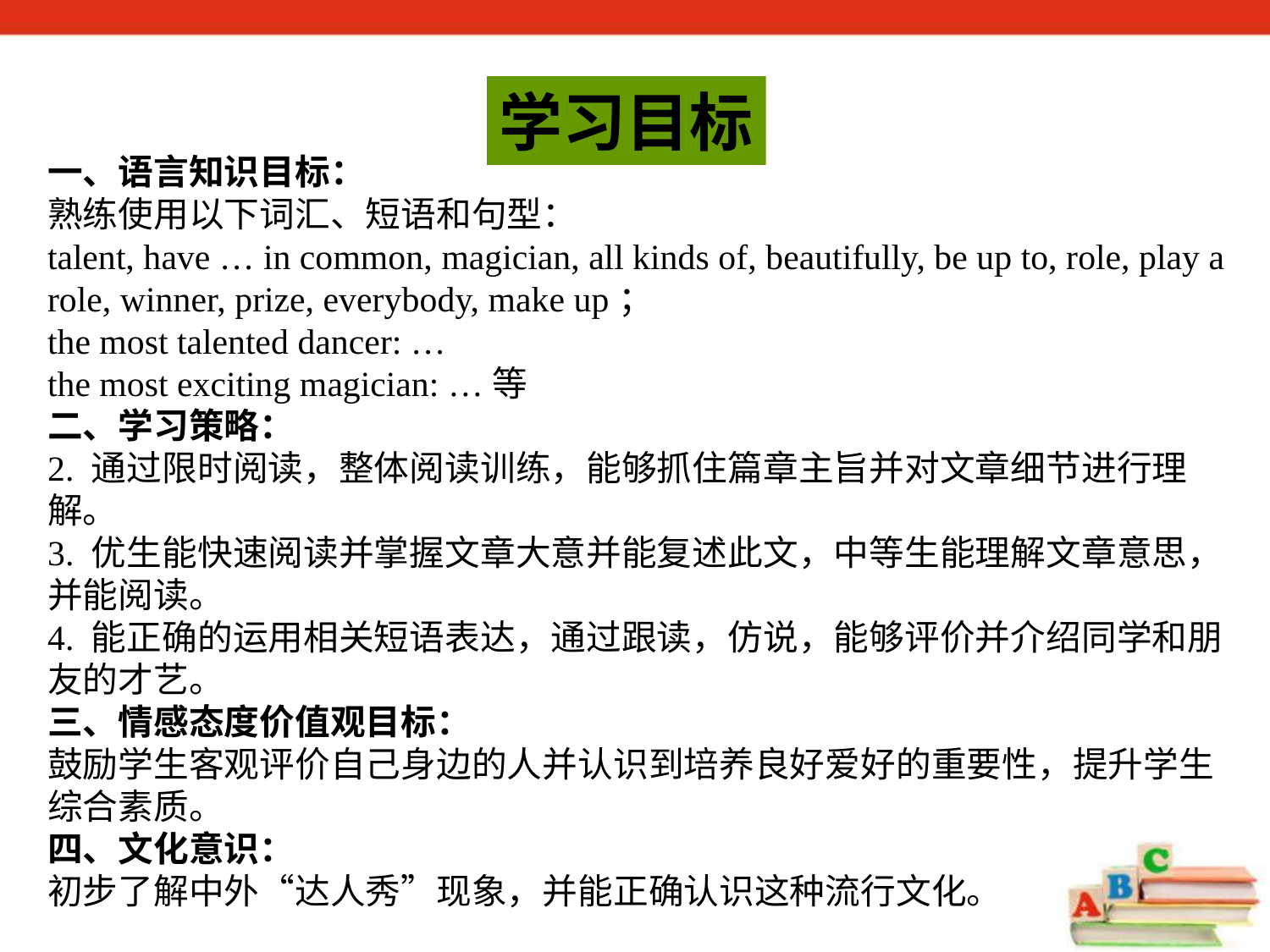

学习目标
一、语言知识目标：
熟练使用以下词汇、短语和句型：
talent, have … in common, magician, all kinds of, beautifully, be up to, role, play a role, winner, prize, everybody, make up；
the most talented dancer: …
the most exciting magician: …等
二、学习策略：
2. 通过限时阅读，整体阅读训练，能够抓住篇章主旨并对文章细节进行理解。
3. 优生能快速阅读并掌握文章大意并能复述此文，中等生能理解文章意思，并能阅读。
4. 能正确的运用相关短语表达，通过跟读，仿说，能够评价并介绍同学和朋友的才艺。
三、情感态度价值观目标：
鼓励学生客观评价自己身边的人并认识到培养良好爱好的重要性，提升学生综合素质。
四、文化意识：
初步了解中外“达人秀”现象，并能正确认识这种流行文化。